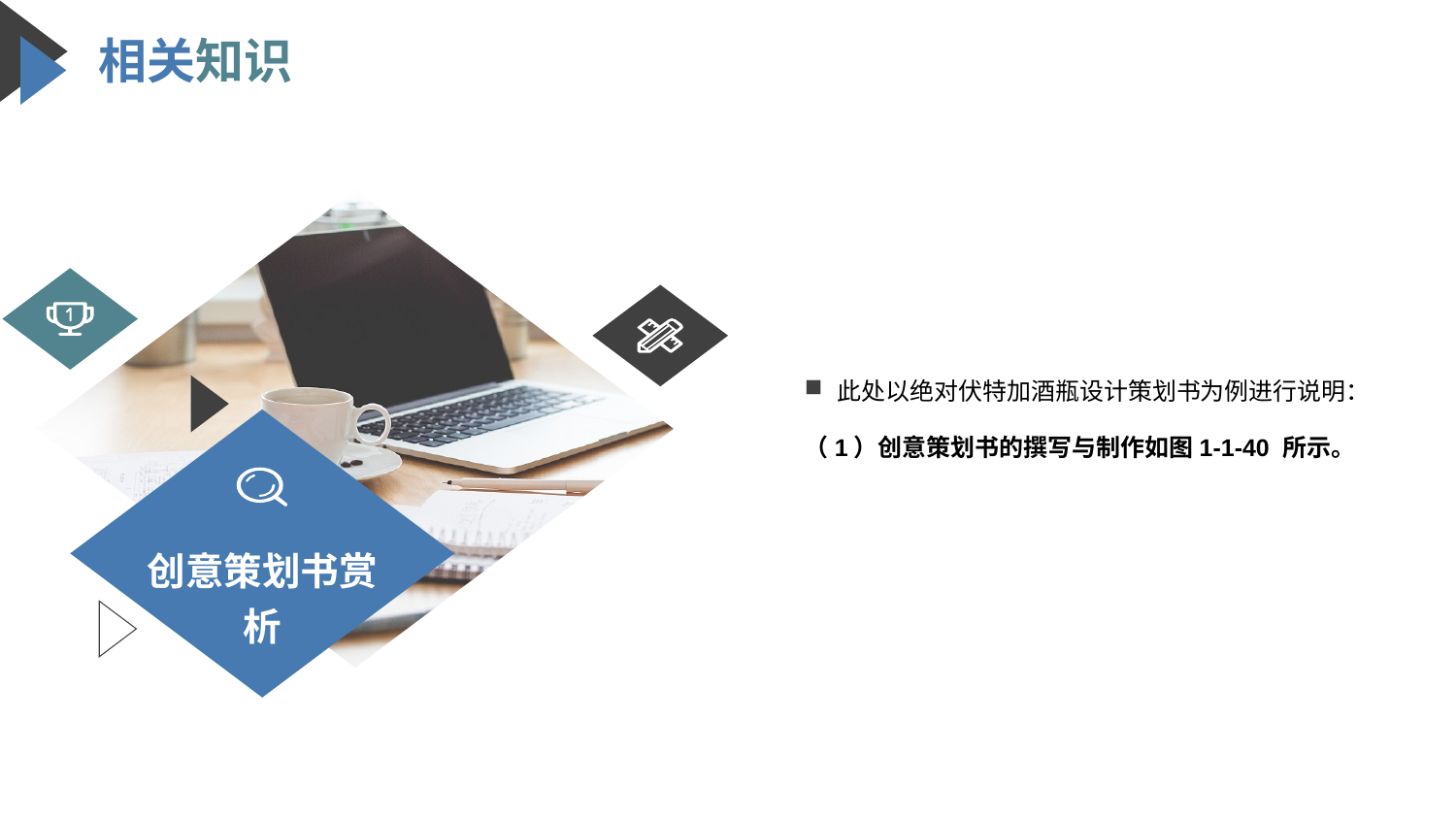

相关知识

此处以绝对伏特加酒瓶设计策划书为例进行说明：
（1）创意策划书的撰写与制作如图1-1-40 所示。

创意策划书赏析